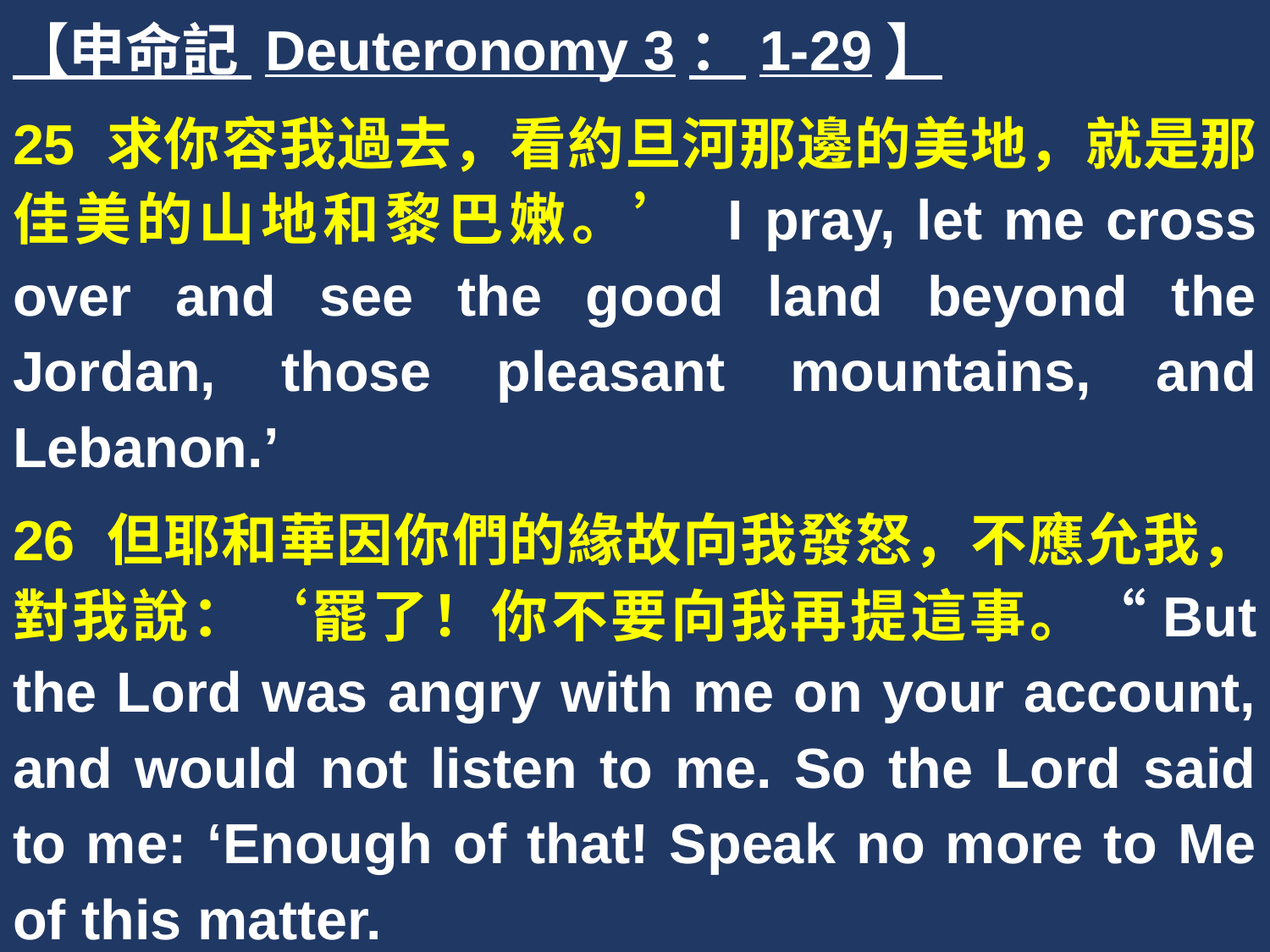

【申命記 Deuteronomy 3：1-29】
25 求你容我過去，看約旦河那邊的美地，就是那佳美的山地和黎巴嫩。’ I pray, let me cross over and see the good land beyond the Jordan, those pleasant mountains, and Lebanon.’
26 但耶和華因你們的緣故向我發怒，不應允我，對我說：‘罷了！你不要向我再提這事。“But the Lord was angry with me on your account, and would not listen to me. So the Lord said to me: ‘Enough of that! Speak no more to Me of this matter.